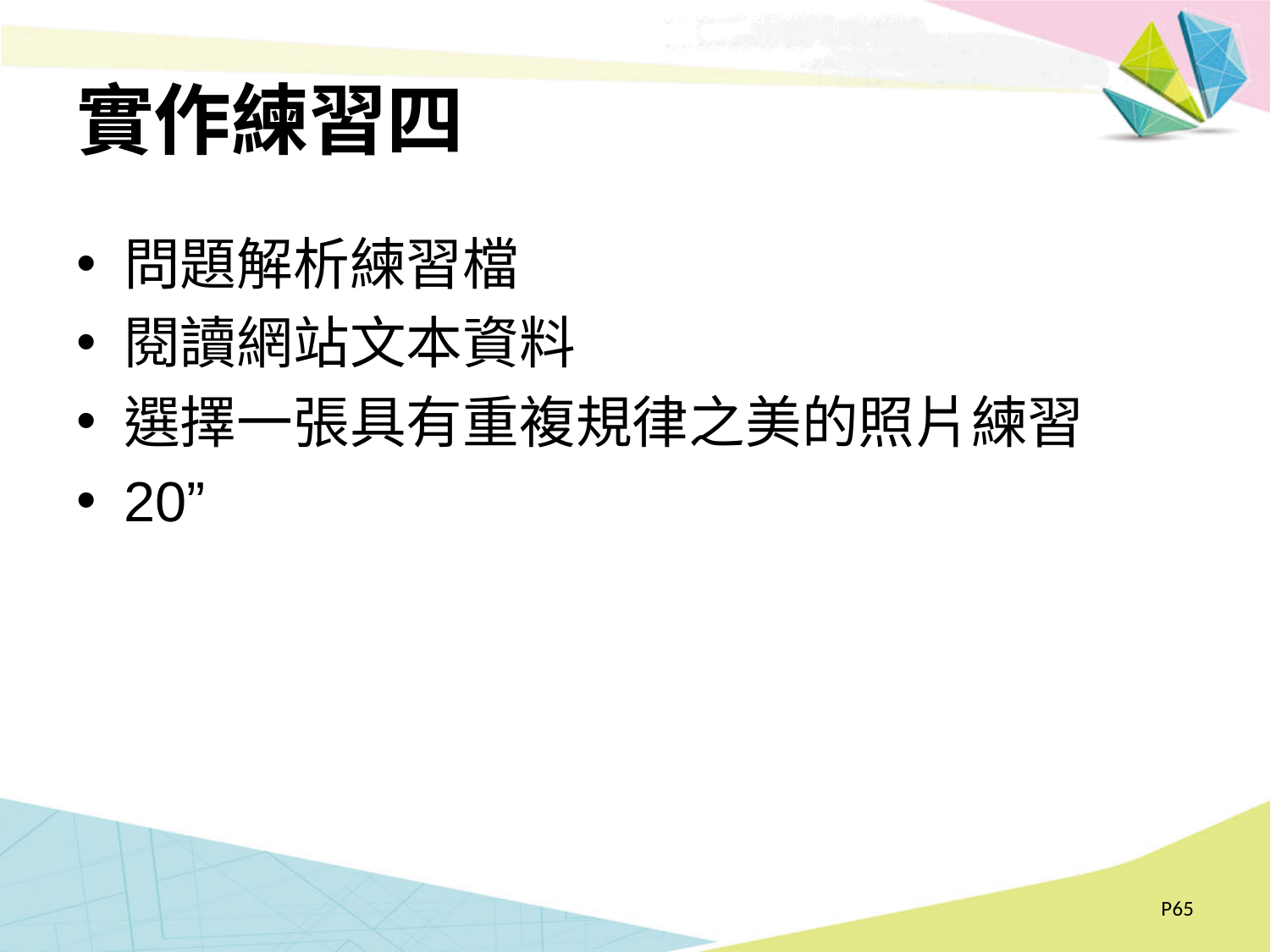

# 實作練習四
問題解析練習檔
閱讀網站文本資料
選擇一張具有重複規律之美的照片練習
20”
P65